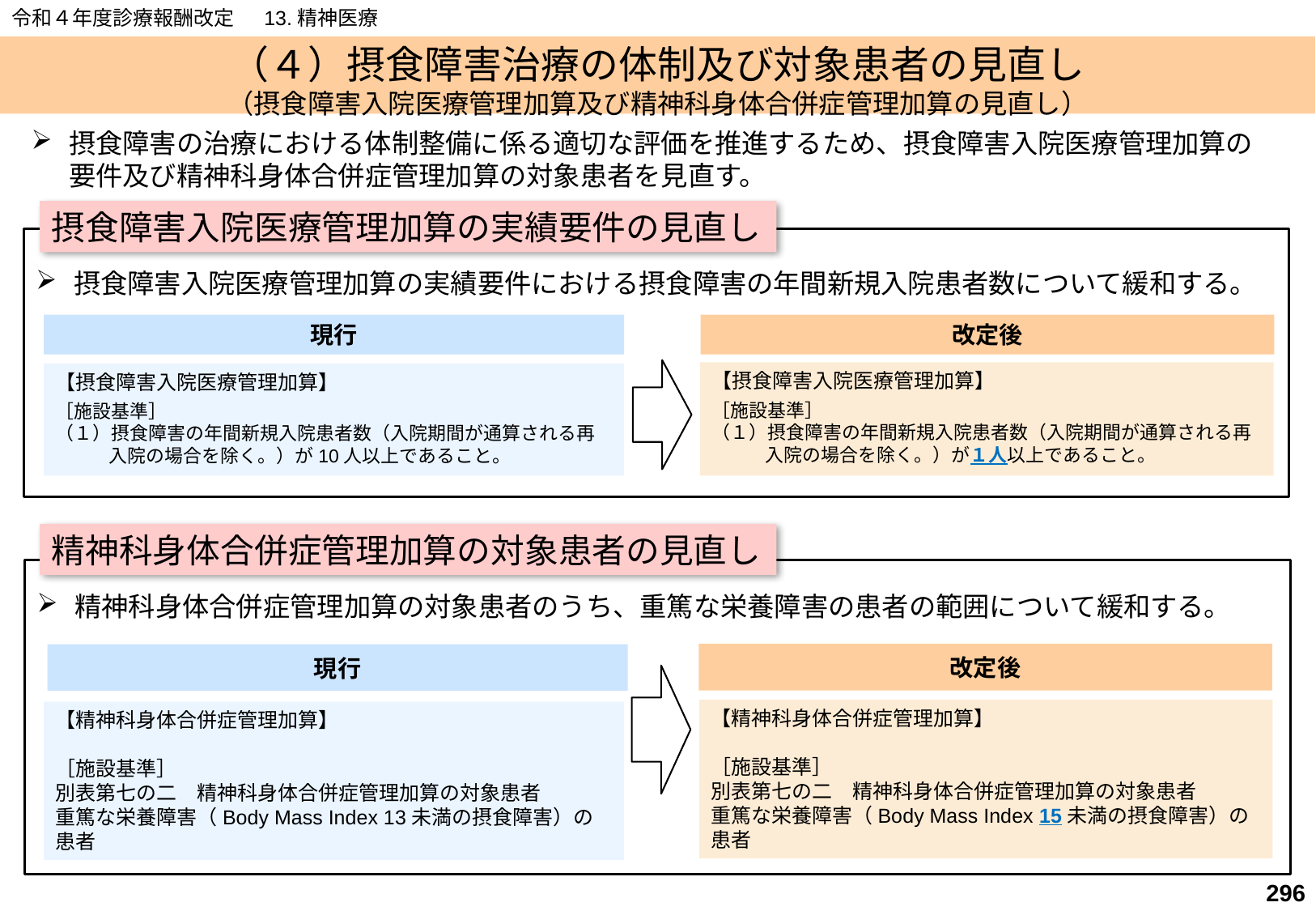

令和４年度診療報酬改定　 13.精神医療
# （４）摂食障害治療の体制及び対象患者の見直し （摂食障害入院医療管理加算及び精神科身体合併症管理加算の見直し）
摂食障害の治療における体制整備に係る適切な評価を推進するため、摂食障害入院医療管理加算の要件及び精神科身体合併症管理加算の対象患者を見直す。
摂食障害入院医療管理加算の実績要件の見直し

摂食障害入院医療管理加算の実績要件における摂食障害の年間新規入院患者数について緩和する。
現行
【摂食障害入院医療管理加算】

［施設基準］
（１）摂食障害の年間新規入院患者数（入院期間が通算される再入院の場合を除く。）が10人以上であること。

改定後
【摂食障害入院医療管理加算】

［施設基準］
（１）摂食障害の年間新規入院患者数（入院期間が通算される再入院の場合を除く。）が１人以上であること。

精神科身体合併症管理加算の対象患者の見直し

精神科身体合併症管理加算の対象患者のうち、重篤な栄養障害の患者の範囲について緩和する。
改定後
【精神科身体合併症管理加算】

［施設基準］
別表第七の二　精神科身体合併症管理加算の対象患者
重篤な栄養障害（Body Mass Index 15未満の摂食障害）の患者
現行
【精神科身体合併症管理加算】

［施設基準］
別表第七の二　精神科身体合併症管理加算の対象患者
重篤な栄養障害（Body Mass Index 13未満の摂食障害）の患者

296